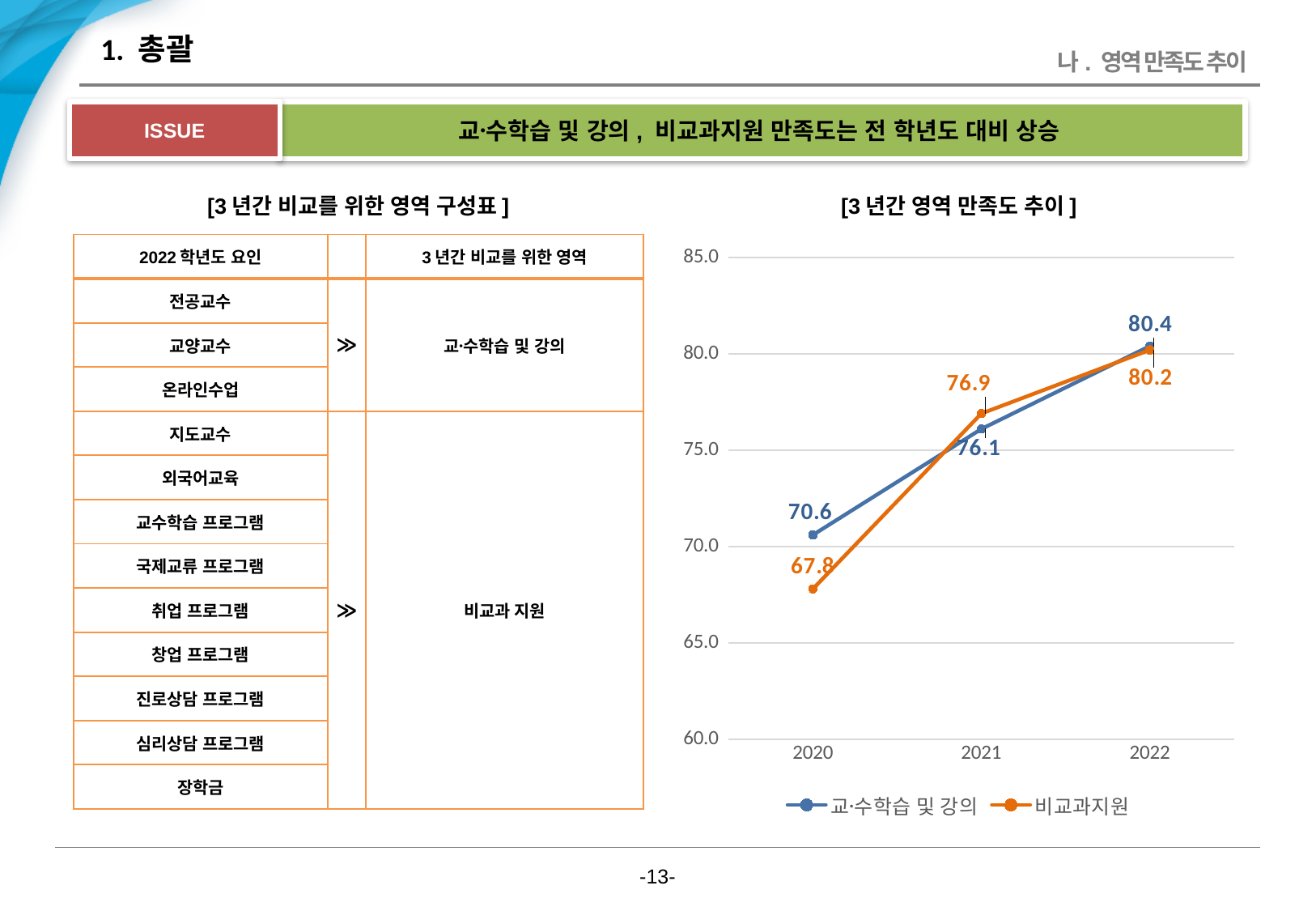

# 1. 총괄
나. 영역 만족도 추이
교수〮학습 및 강의, 비교과지원 만족도는 전 학년도 대비 상승
ISSUE
[3년간 영역 만족도 추이]
[3년간 비교를 위한 영역 구성표]
| 2022학년도 요인 |  | 3년간 비교를 위한 영역 |
| --- | --- | --- |
| 전공교수 | ≫ | 교수〮학습 및 강의 |
| 교양교수 |  |  |
| 온라인수업 |  |  |
| 지도교수 | ≫ | 비교과 지원 |
| 외국어교육 |  |  |
| 교수학습 프로그램 |  |  |
| 국제교류 프로그램 |  |  |
| 취업 프로그램 |  |  |
| 창업 프로그램 |  |  |
| 진로상담 프로그램 |  |  |
| 심리상담 프로그램 |  |  |
| 장학금 |  |  |

### Chart

| Category | 교수〮학습 및 강의 | 비교과지원 |
|---|---|---|
| 2020 | 70.6 | 67.8 |
| 2021 | 76.1 | 76.9 |
| 2022 | 80.4 | 80.2 |
-13-